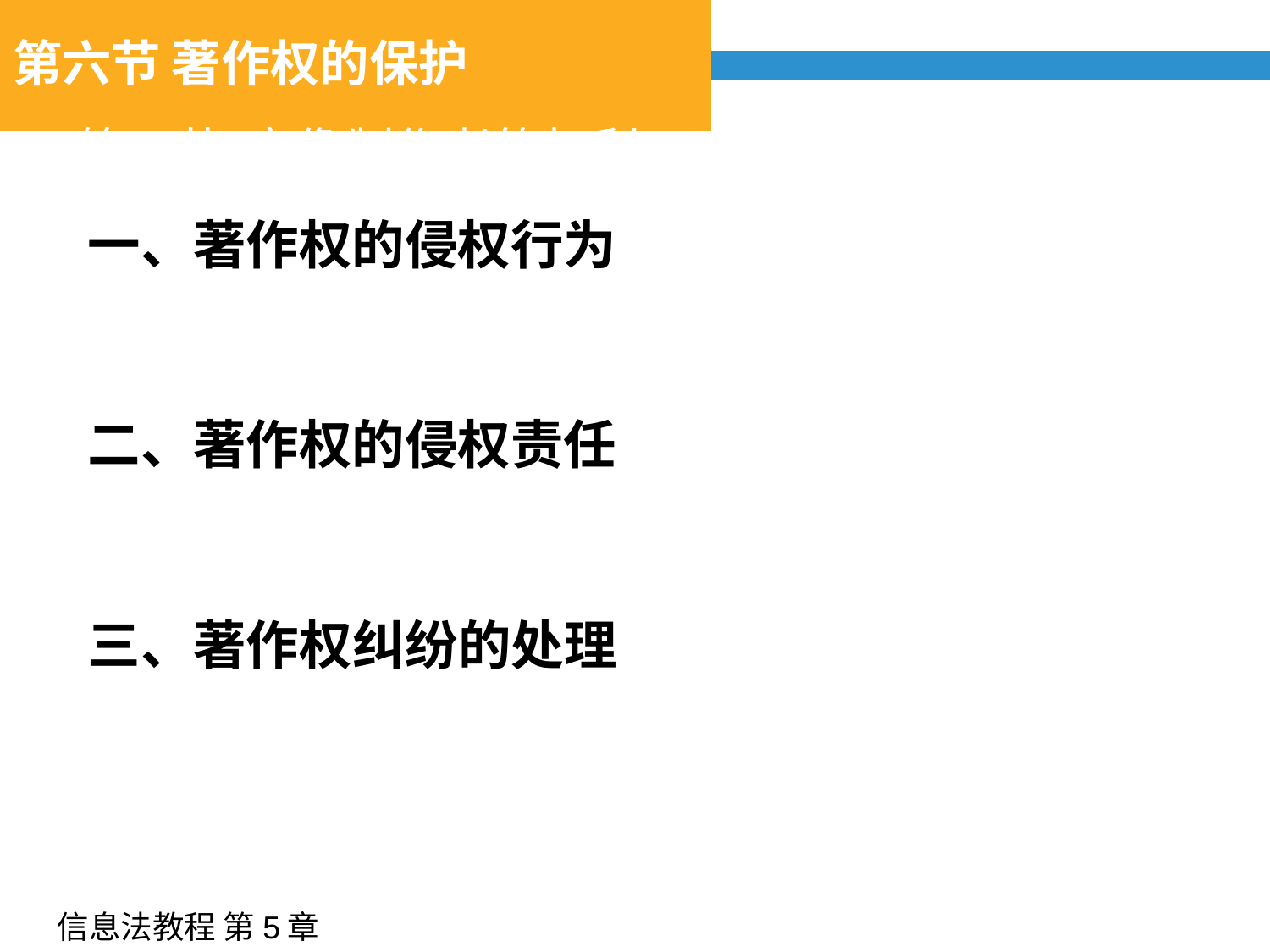

第六节 著作权的保护
# 第三节  音像制作者的权利
一、著作权的侵权行为

二、著作权的侵权责任

三、著作权纠纷的处理

信息法教程 第5章